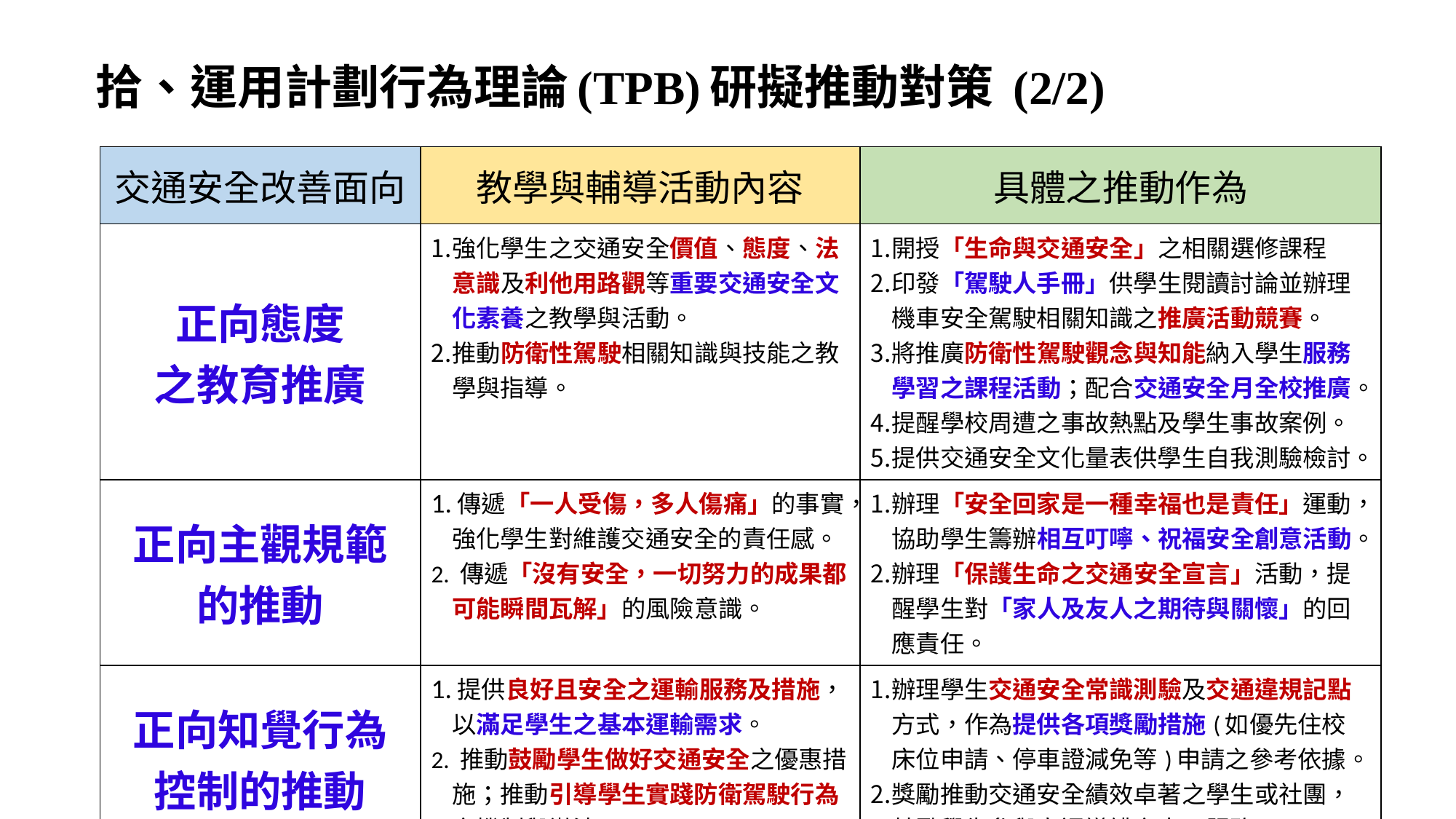

# 拾、運用計劃行為理論(TPB)研擬推動對策 (2/2)
| 交通安全改善面向 | 教學與輔導活動內容 | 具體之推動作為 |
| --- | --- | --- |
| 正向態度 之教育推廣 | 強化學生之交通安全價值、態度、法意識及利他用路觀等重要交通安全文化素養之教學與活動。 推動防衛性駕駛相關知識與技能之教學與指導。 | 開授「生命與交通安全」之相關選修課程 印發「駕駛人手冊」供學生閱讀討論並辦理機車安全駕駛相關知識之推廣活動競賽。 將推廣防衛性駕駛觀念與知能納入學生服務學習之課程活動；配合交通安全月全校推廣。 提醒學校周遭之事故熱點及學生事故案例。 提供交通安全文化量表供學生自我測驗檢討。 |
| 正向主觀規範 的推動 | 1.傳遞「一人受傷，多人傷痛」的事實，強化學生對維護交通安全的責任感。 2. 傳遞「沒有安全，一切努力的成果都可能瞬間瓦解」的風險意識。 | 辦理「安全回家是一種幸福也是責任」運動，協助學生籌辦相互叮嚀、祝福安全創意活動。 辦理「保護生命之交通安全宣言」活動，提醒學生對「家人及友人之期待與關懷」的回應責任。 |
| 正向知覺行為 控制的推動 | 1.提供良好且安全之運輸服務及措施，以滿足學生之基本運輸需求。 2. 推動鼓勵學生做好交通安全之優惠措施；推動引導學生實踐防衛駕駛行為之機制與辦法。 | 辦理學生交通安全常識測驗及交通違規記點方式，作為提供各項獎勵措施(如優先住校床位申請、停車證減免等)申請之參考依據。 獎勵推動交通安全績效卓著之學生或社團，鼓勵學生參與交通導護之志工服務。 |